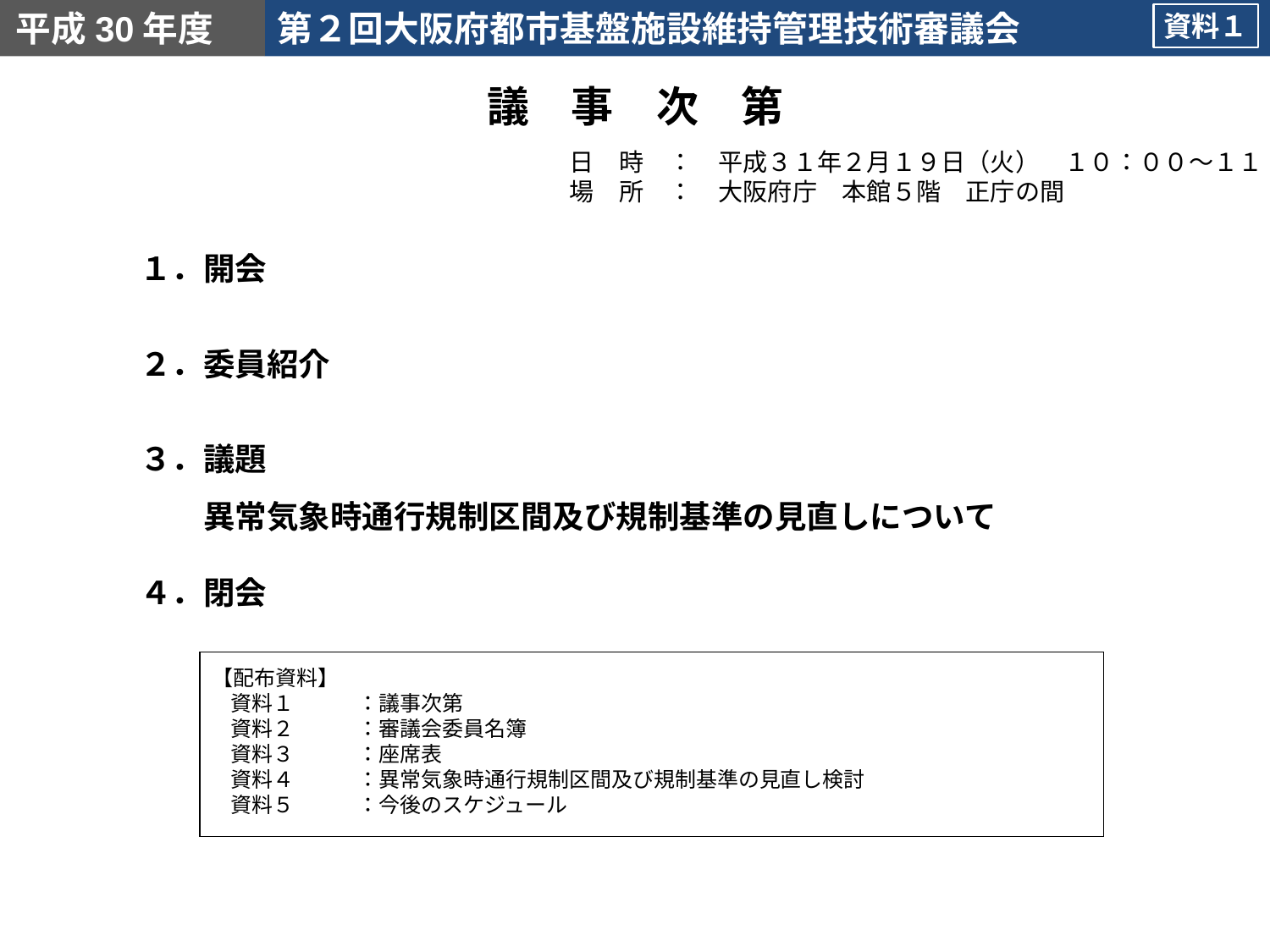

資料１
# 議　事　次　第
日　時　：　平成３１年２月１９日（火）　１０：００～１１：３０
場　所　：　大阪府庁　本館５階　正庁の間
１．開会

２．委員紹介

３．議題

　　異常気象時通行規制区間及び規制基準の見直しについて

４．閉会
【配布資料】
資料１　　　：議事次第
資料２　　　：審議会委員名簿
資料３　　　：座席表
資料４　　　：異常気象時通行規制区間及び規制基準の見直し検討
資料５　　　：今後のスケジュール